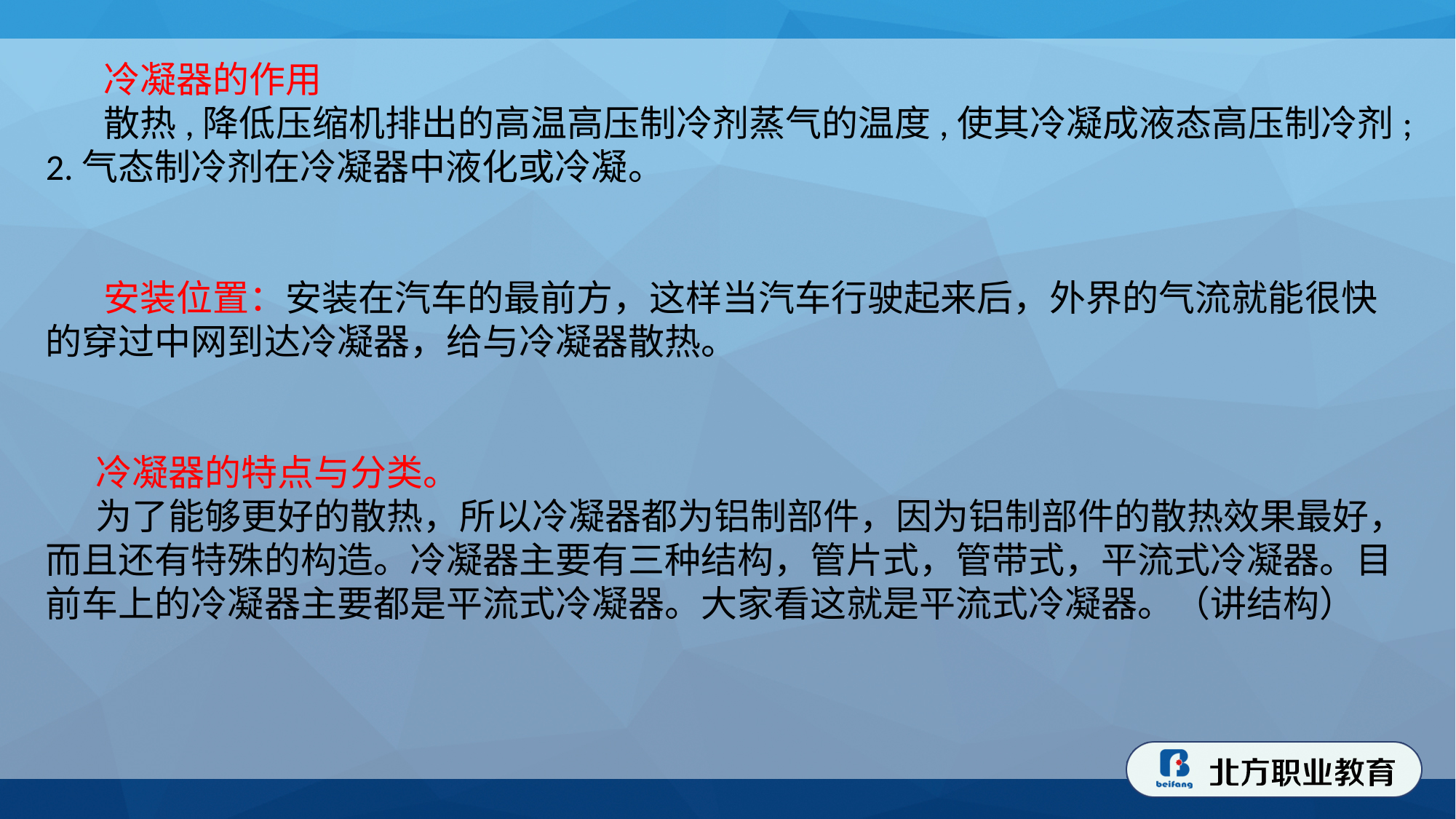

冷凝器的作用
      散热,降低压缩机排出的高温高压制冷剂蒸气的温度,使其冷凝成液态高压制冷剂;2.气态制冷剂在冷凝器中液化或冷凝。

      安装位置：安装在汽车的最前方，这样当汽车行驶起来后，外界的气流就能很快的穿过中网到达冷凝器，给与冷凝器散热。

     冷凝器的特点与分类。
     为了能够更好的散热，所以冷凝器都为铝制部件，因为铝制部件的散热效果最好，而且还有特殊的构造。冷凝器主要有三种结构，管片式，管带式，平流式冷凝器。目前车上的冷凝器主要都是平流式冷凝器。大家看这就是平流式冷凝器。（讲结构）